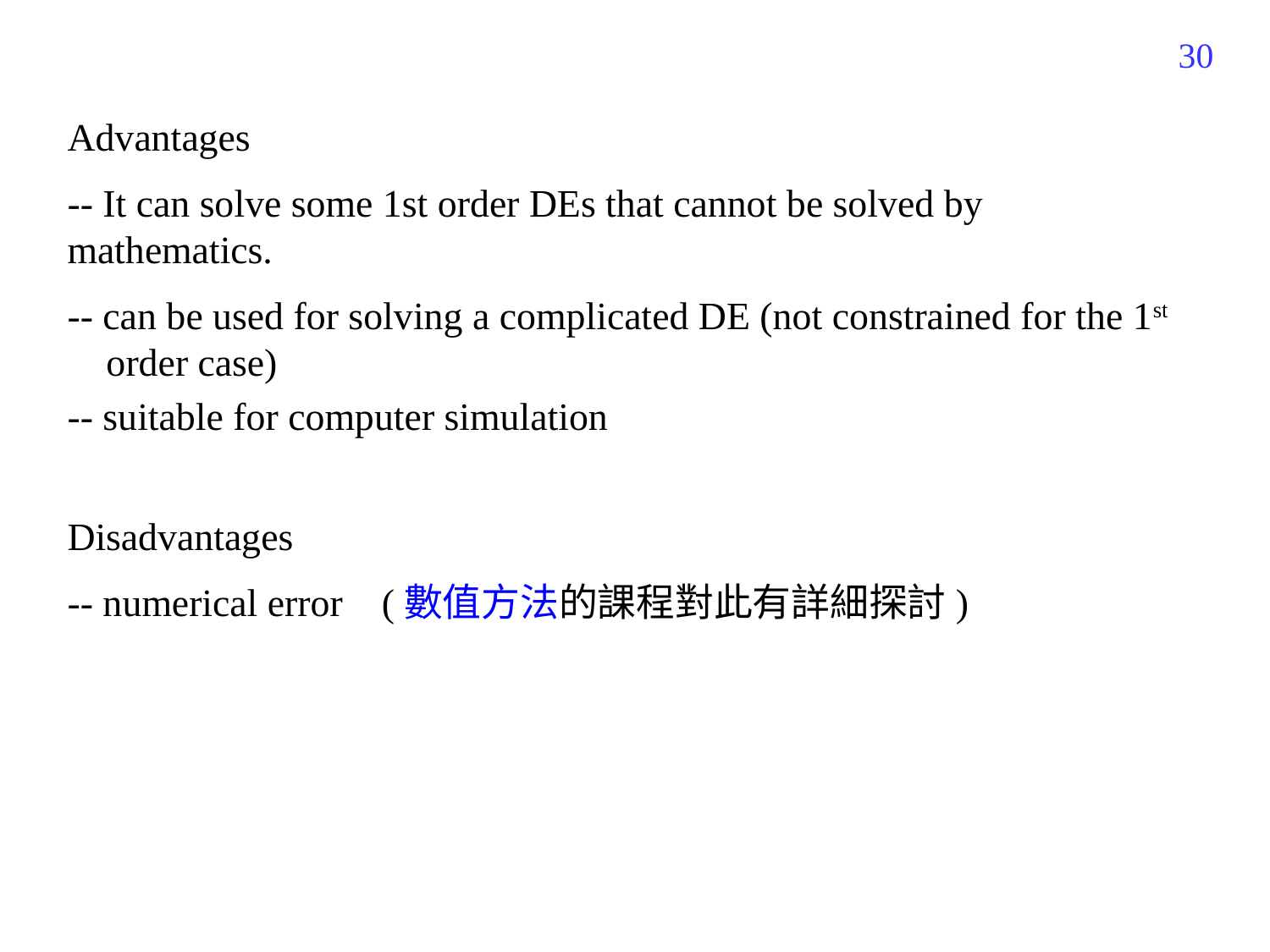

30

Advantages
-- It can solve some 1st order DEs that cannot be solved by mathematics.
-- can be used for solving a complicated DE (not constrained for the 1st
    order case)
-- suitable for computer simulation

Disadvantages
-- numerical error    (數值方法的課程對此有詳細探討)